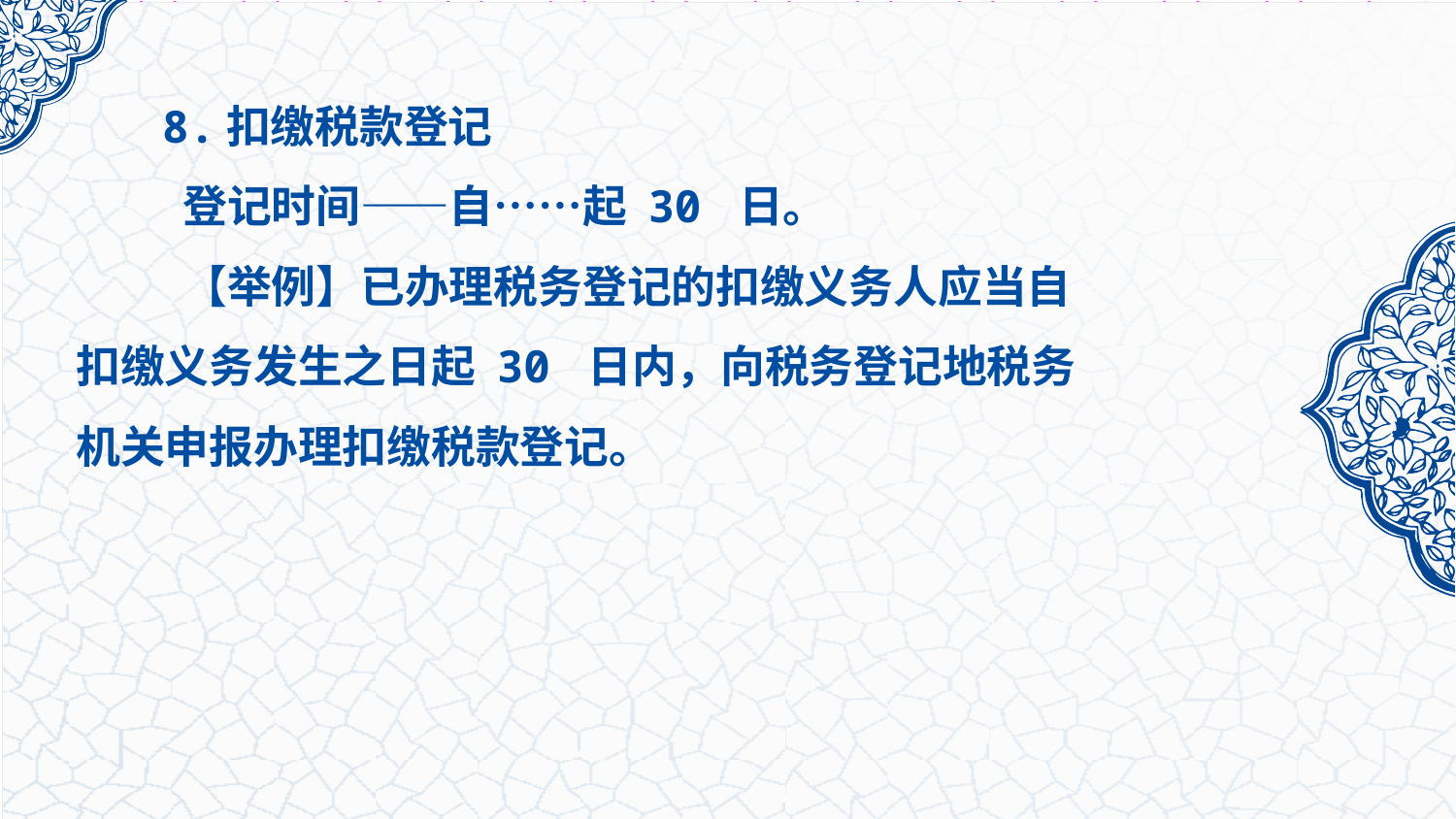

8.扣缴税款登记
 登记时间——自……起 30 日。
 【举例】已办理税务登记的扣缴义务人应当自扣缴义务发生之日起 30 日内，向税务登记地税务机关申报办理扣缴税款登记。